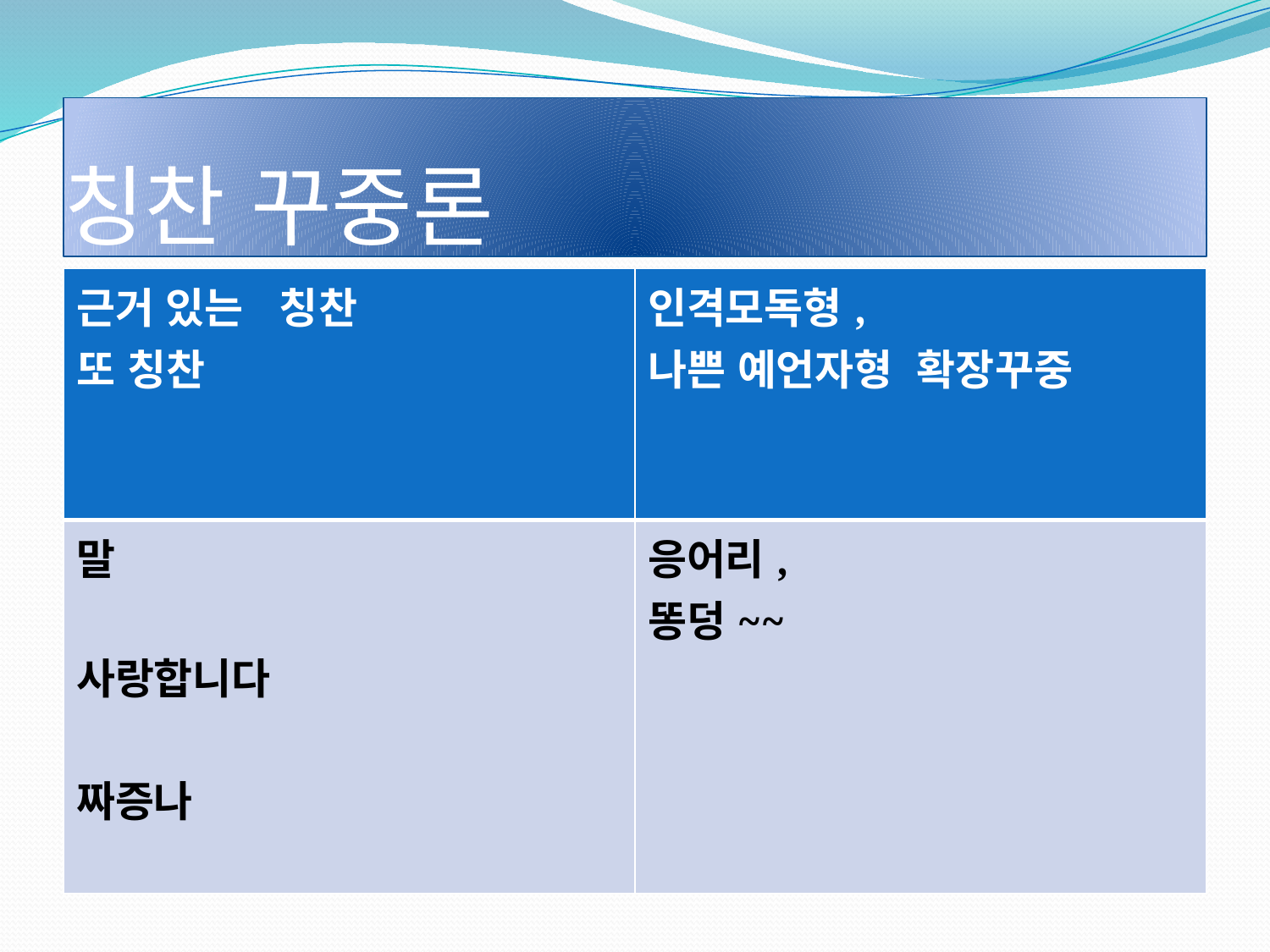

# 칭찬 꾸중론
| 근거 있는 칭찬 또 칭찬 | 인격모독형, 나쁜 예언자형 확장꾸중 |
| --- | --- |
| 말   사랑합니다  짜증나 | 응어리, 똥덩~~ |